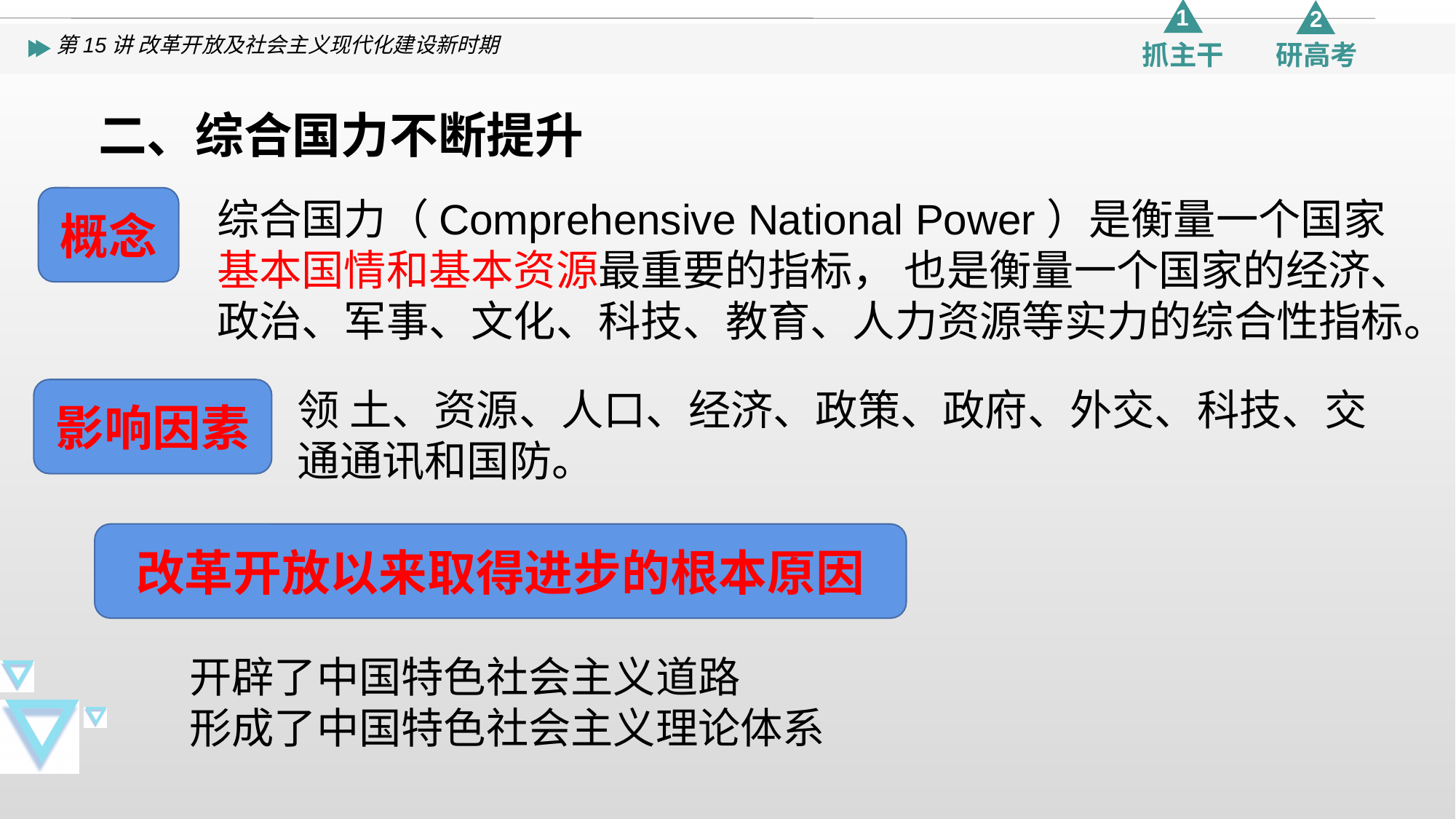

二、综合国力不断提升
综合国力（Comprehensive National Power）是衡量一个国家基本国情和基本资源最重要的指标， 也是衡量一个国家的经济、政治、军事、文化、科技、教育、人力资源等实力的综合性指标。
概念
领 土、资源、人口、经济、政策、政府、外交、科技、交通通讯和国防。
影响因素
改革开放以来取得进步的根本原因
开辟了中国特色社会主义道路
形成了中国特色社会主义理论体系